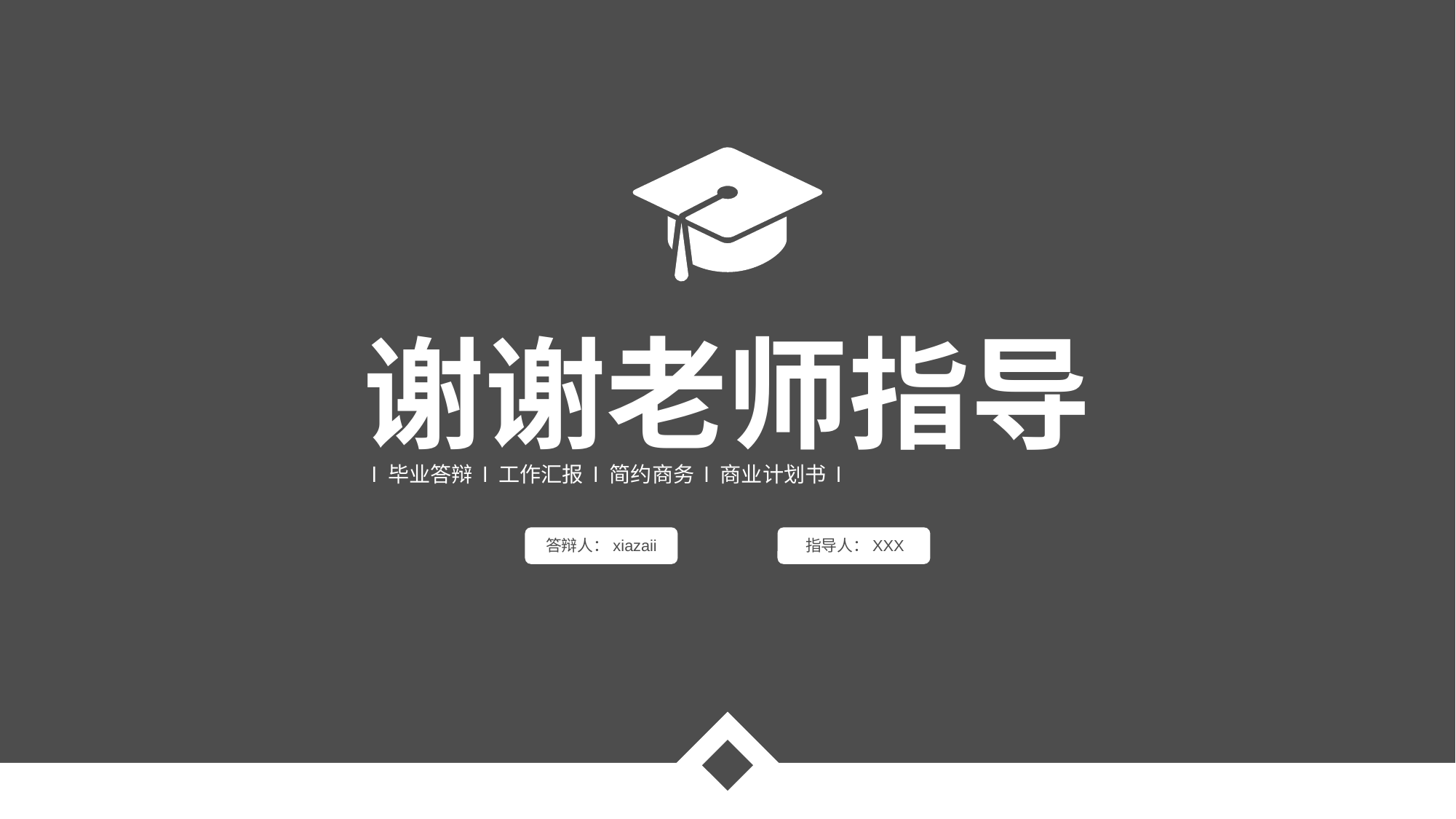

谢谢老师指导
l 毕业答辩 l 工作汇报 l 简约商务 l 商业计划书 l

答辩人：xiazaii
指导人：XXX